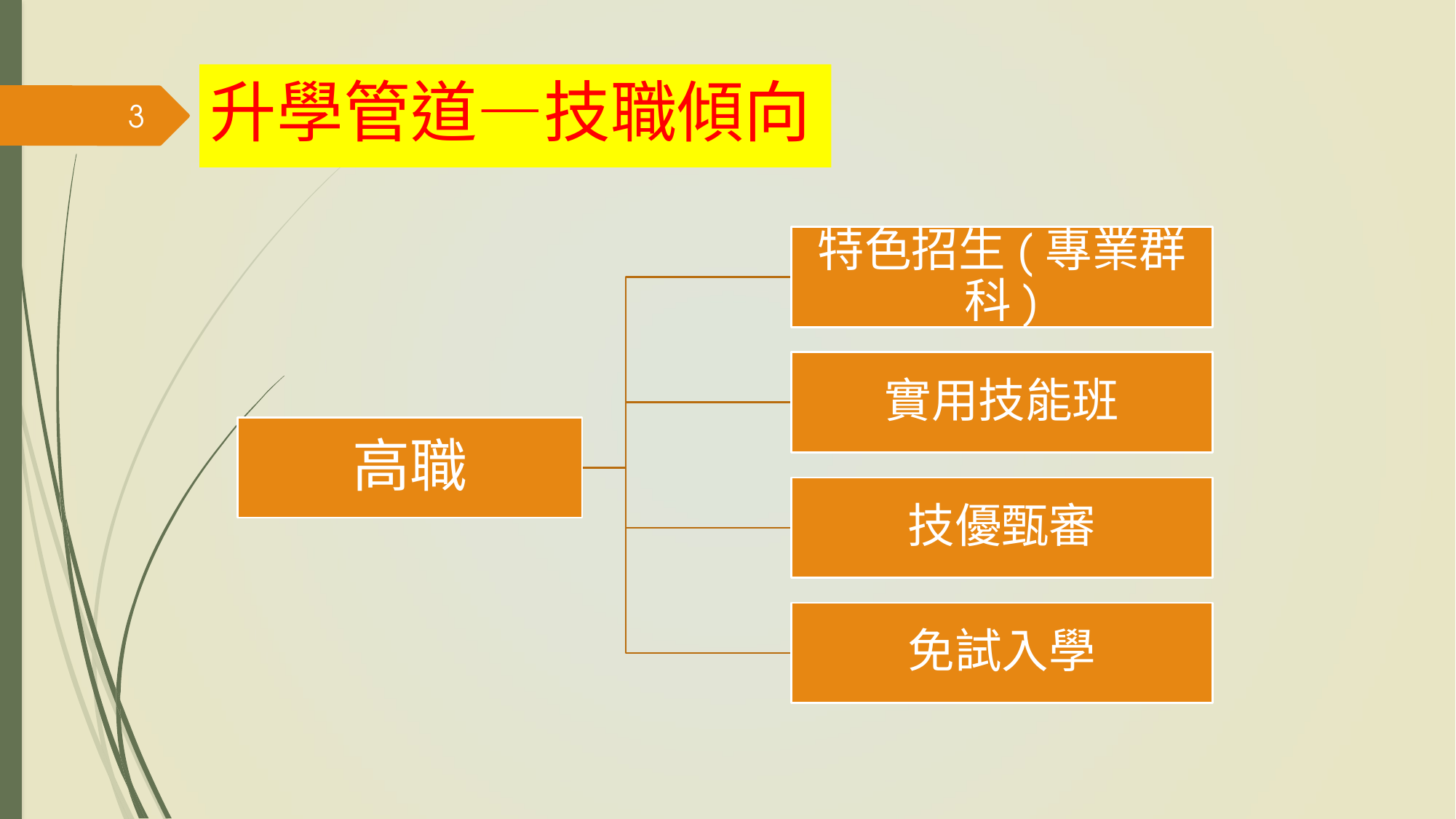

升學管道—技職傾向
3

高職
特色招生(專業群科)
實用技能班
技優甄審
免試入學